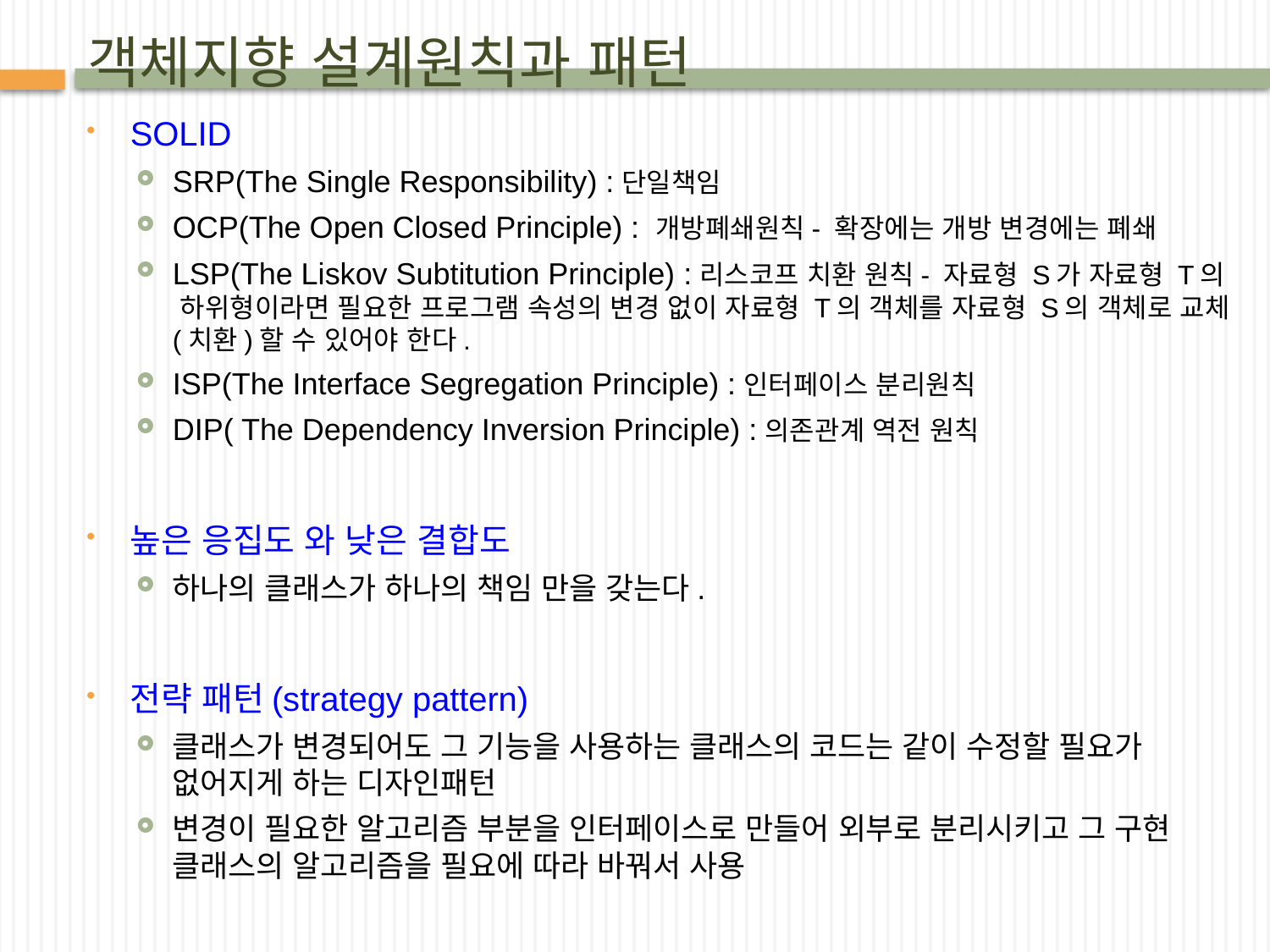

# 객체지향 설계원칙과 패턴
SOLID
SRP(The Single Responsibility) :단일책임
OCP(The Open Closed Principle) : 개방폐쇄원칙- 확장에는 개방 변경에는 폐쇄
LSP(The Liskov Subtitution Principle) :리스코프 치환 원칙- 자료형 S가 자료형 T의 하위형이라면 필요한 프로그램 속성의 변경 없이 자료형 T의 객체를 자료형 S의 객체로 교체(치환)할 수 있어야 한다.
ISP(The Interface Segregation Principle) :인터페이스 분리원칙
DIP( The Dependency Inversion Principle) :의존관계 역전 원칙

높은 응집도 와 낮은 결합도
하나의 클래스가 하나의 책임 만을 갖는다.

전략 패턴(strategy pattern)
클래스가 변경되어도 그 기능을 사용하는 클래스의 코드는 같이 수정할 필요가 없어지게 하는 디자인패턴
변경이 필요한 알고리즘 부분을 인터페이스로 만들어 외부로 분리시키고 그 구현 클래스의 알고리즘을 필요에 따라 바꿔서 사용